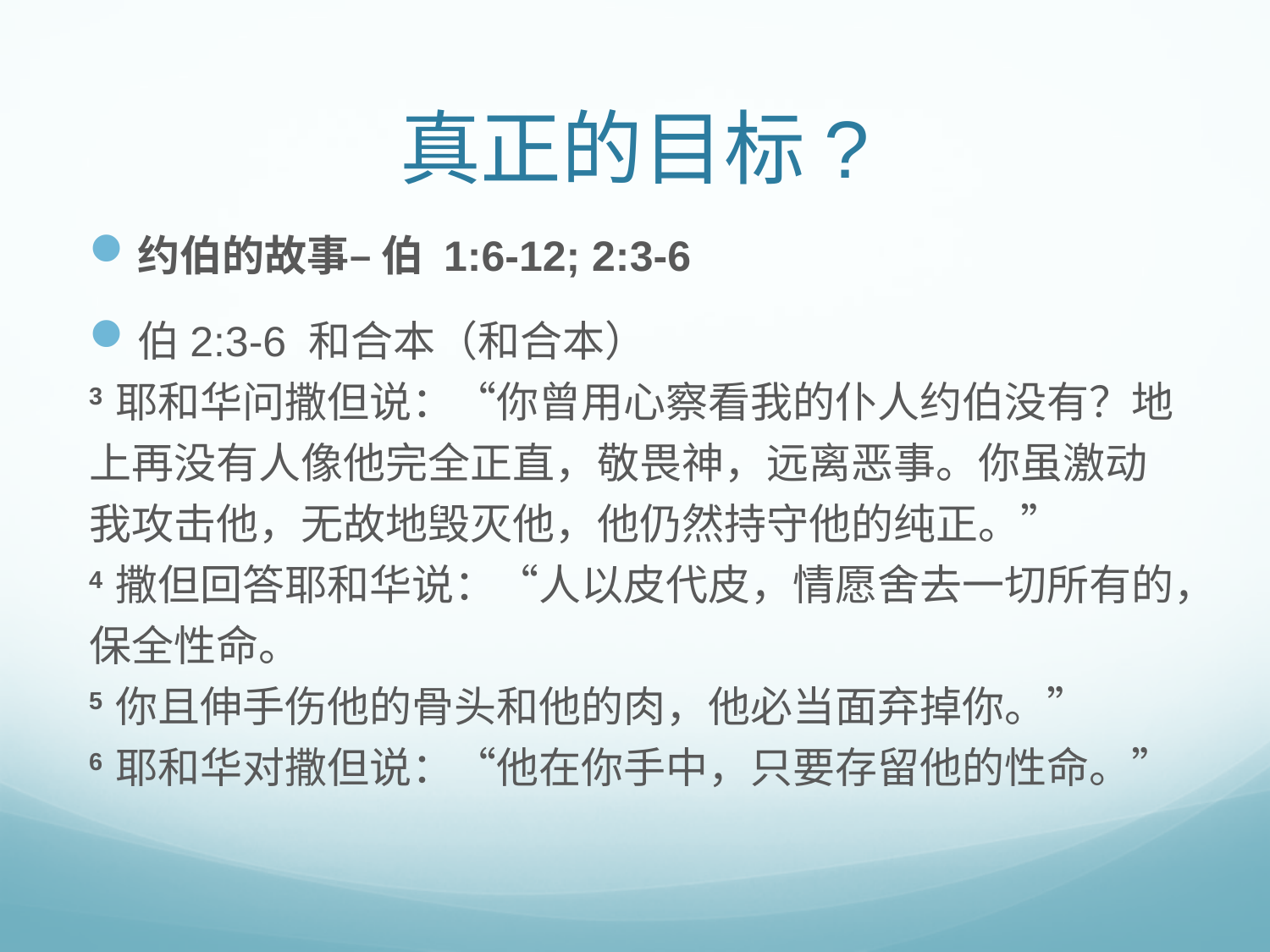

# 真正的目标?
约伯的故事– 伯 1:6-12; 2:3-6
伯2:3-6 和合本（和合本）
3 耶和华问撒但说：“你曾用心察看我的仆人约伯没有？地上再没有人像他完全正直，敬畏神，远离恶事。你虽激动我攻击他，无故地毁灭他，他仍然持守他的纯正。”
4 撒但回答耶和华说：“人以皮代皮，情愿舍去一切所有的，保全性命。
5 你且伸手伤他的骨头和他的肉，他必当面弃掉你。”
6 耶和华对撒但说：“他在你手中，只要存留他的性命。”